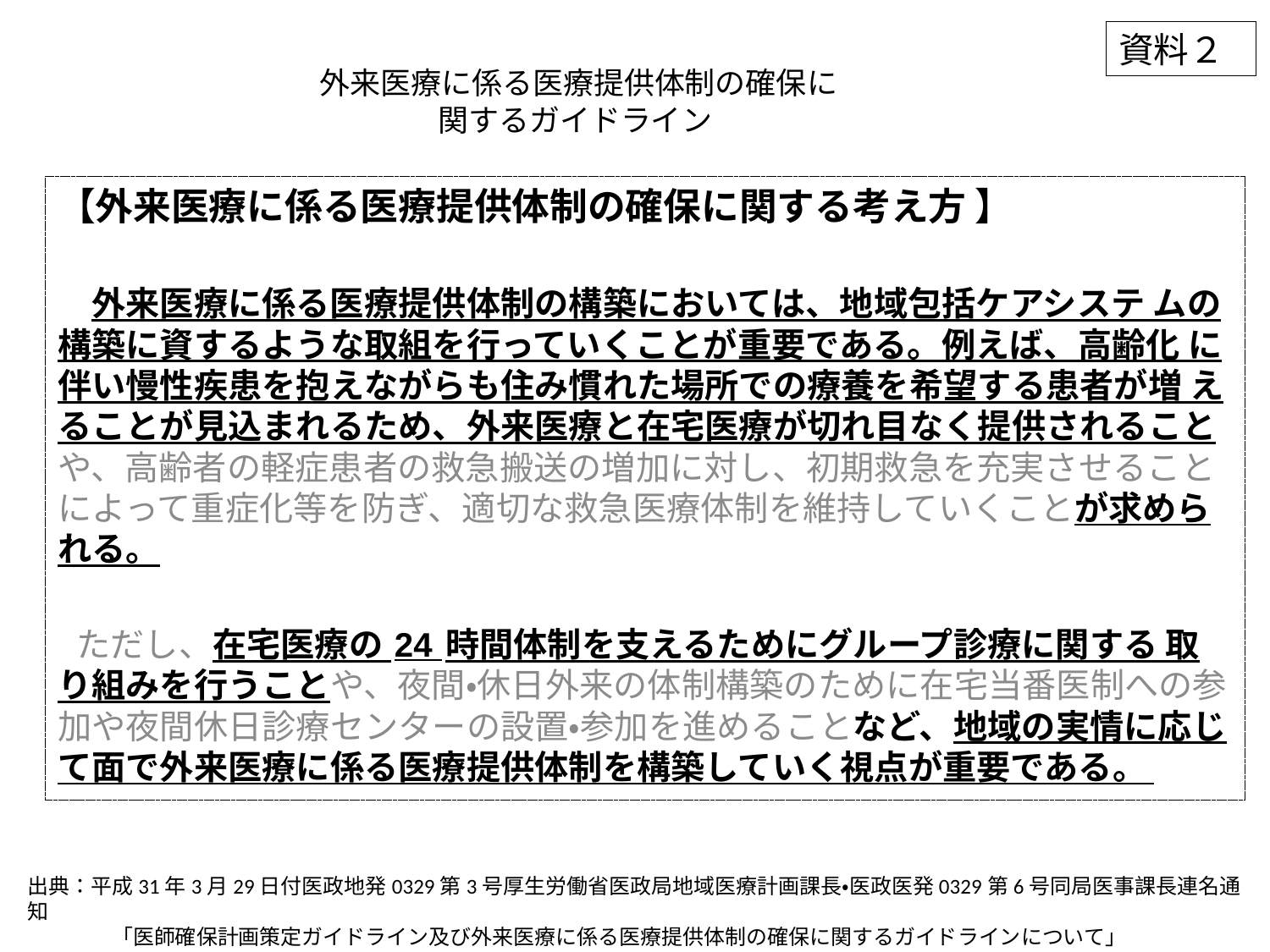

# 外来医療に係る医療提供体制の確保に 関するガイドライン
資料２
【外来医療に係る医療提供体制の確保に関する考え方 】

　外来医療に係る医療提供体制の構築においては、地域包括ケアシステ ムの構築に資するような取組を行っていくことが重要である。例えば、高齢化 に伴い慢性疾患を抱えながらも住み慣れた場所での療養を希望する患者が増 えることが見込まれるため、外来医療と在宅医療が切れ目なく提供されることや、高齢者の軽症患者の救急搬送の増加に対し、初期救急を充実させることによって重症化等を防ぎ、適切な救急医療体制を維持していくことが求められる。

  ただし、在宅医療の 24 時間体制を支えるためにグループ診療に関する 取り組みを行うことや、夜間・休日外来の体制構築のために在宅当番医制への参加や夜間休日診療センターの設置・参加を進めることなど、地域の実情に応じて面で外来医療に係る医療提供体制を構築していく視点が重要である。

出典：平成31年3月29日付医政地発0329第3号厚生労働省医政局地域医療計画課長・医政医発0329第6号同局医事課長連名通知
　　　　「医師確保計画策定ガイドライン及び外来医療に係る医療提供体制の確保に関するガイドラインについて」
　1